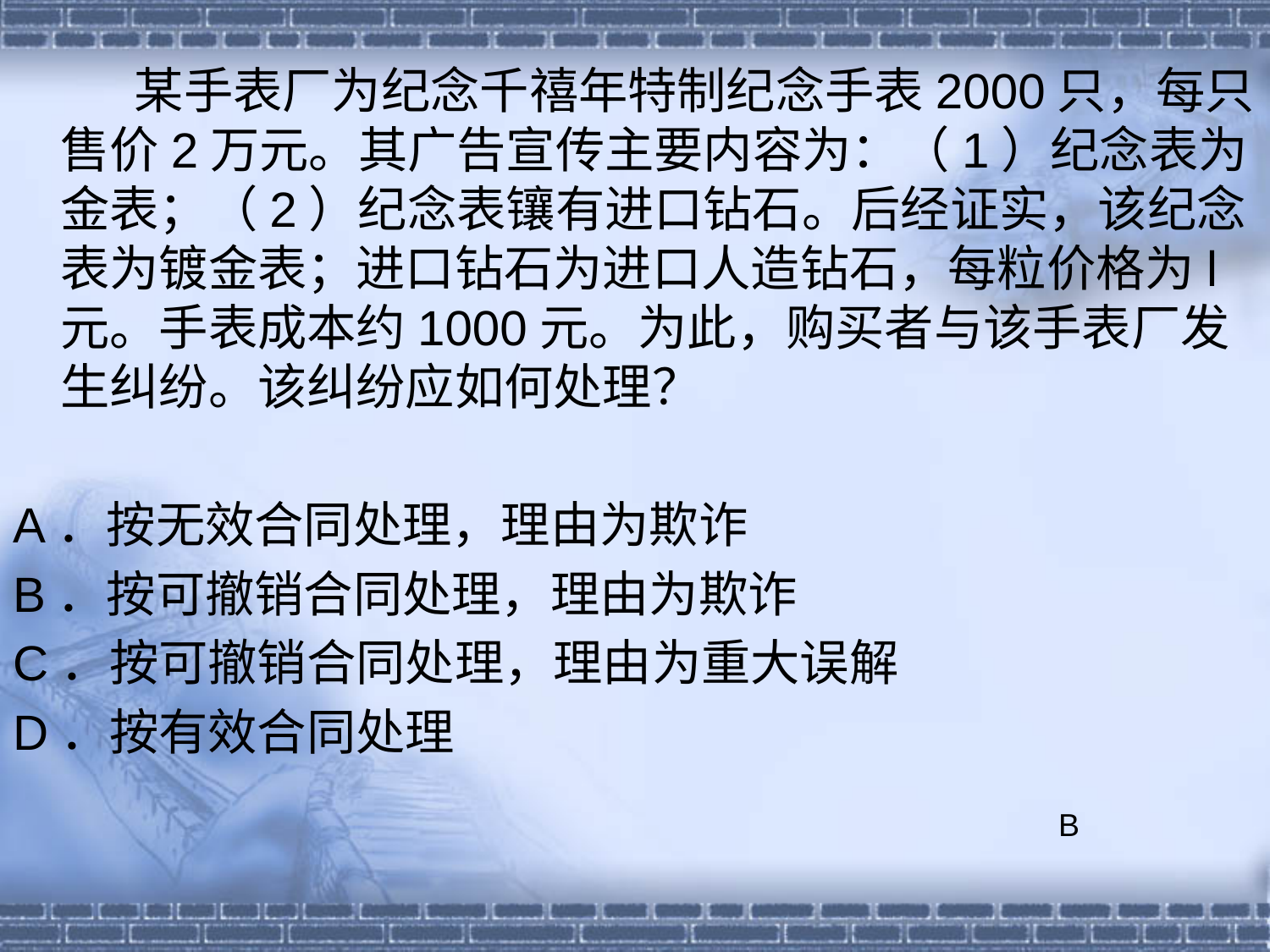

某手表厂为纪念千禧年特制纪念手表2000只，每只售价2万元。其广告宣传主要内容为：（1）纪念表为金表；（2）纪念表镶有进口钻石。后经证实，该纪念表为镀金表；进口钻石为进口人造钻石，每粒价格为l元。手表成本约1000元。为此，购买者与该手表厂发生纠纷。该纠纷应如何处理？

A．按无效合同处理，理由为欺诈
B．按可撤销合同处理，理由为欺诈
C．按可撤销合同处理，理由为重大误解
D．按有效合同处理

B